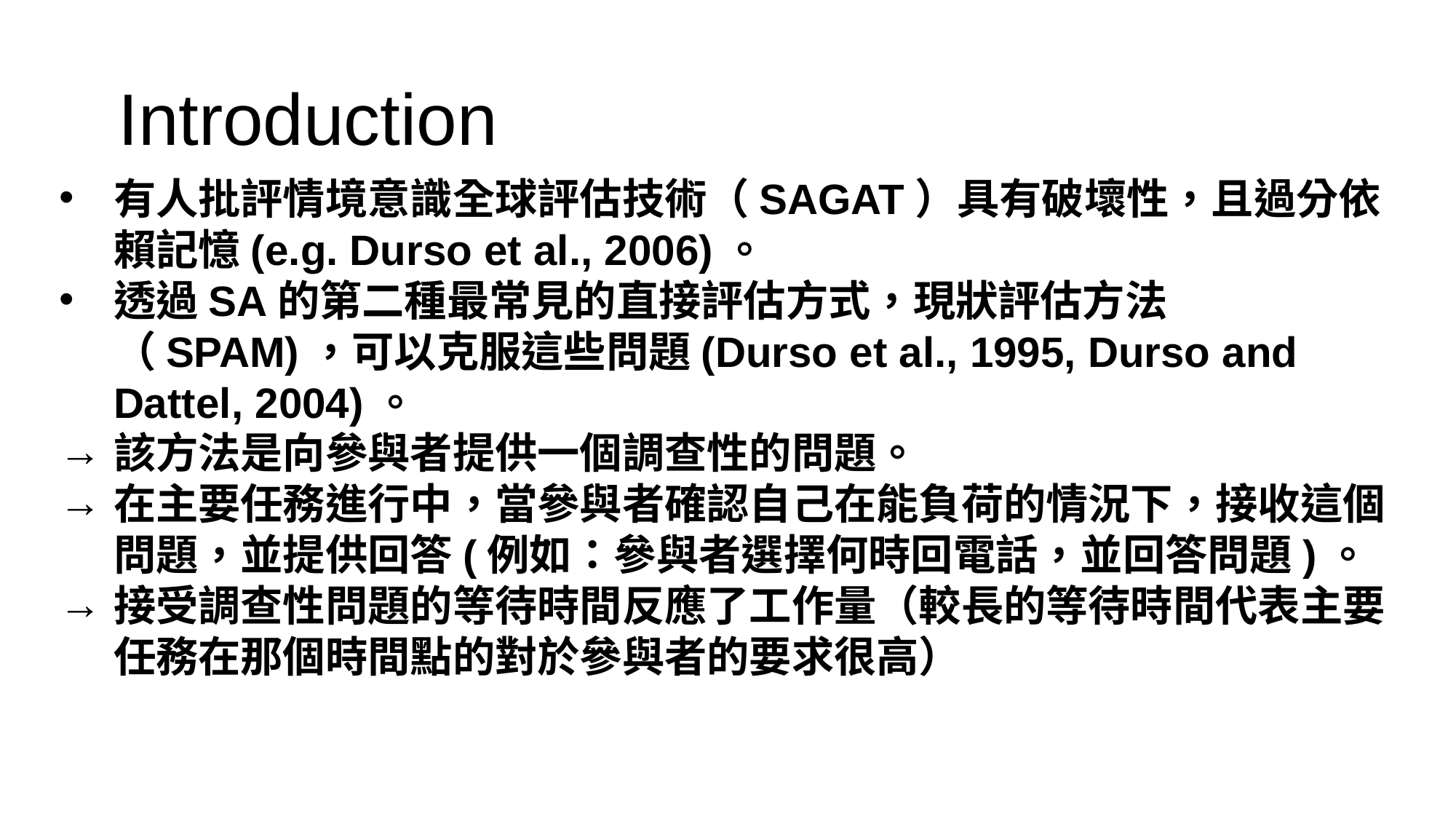

Introduction
有人批評情境意識全球評估技術（SAGAT）具有破壞性，且過分依賴記憶(e.g. Durso et al., 2006)。
透過SA的第二種最常見的直接評估方式，現狀評估方法（SPAM)，可以克服這些問題(Durso et al., 1995, Durso and Dattel, 2004)。
該方法是向參與者提供一個調查性的問題。
在主要任務進行中，當參與者確認自己在能負荷的情況下，接收這個問題，並提供回答(例如：參與者選擇何時回電話，並回答問題)。
接受調查性問題的等待時間反應了工作量（較長的等待時間代表主要任務在那個時間點的對於參與者的要求很高）